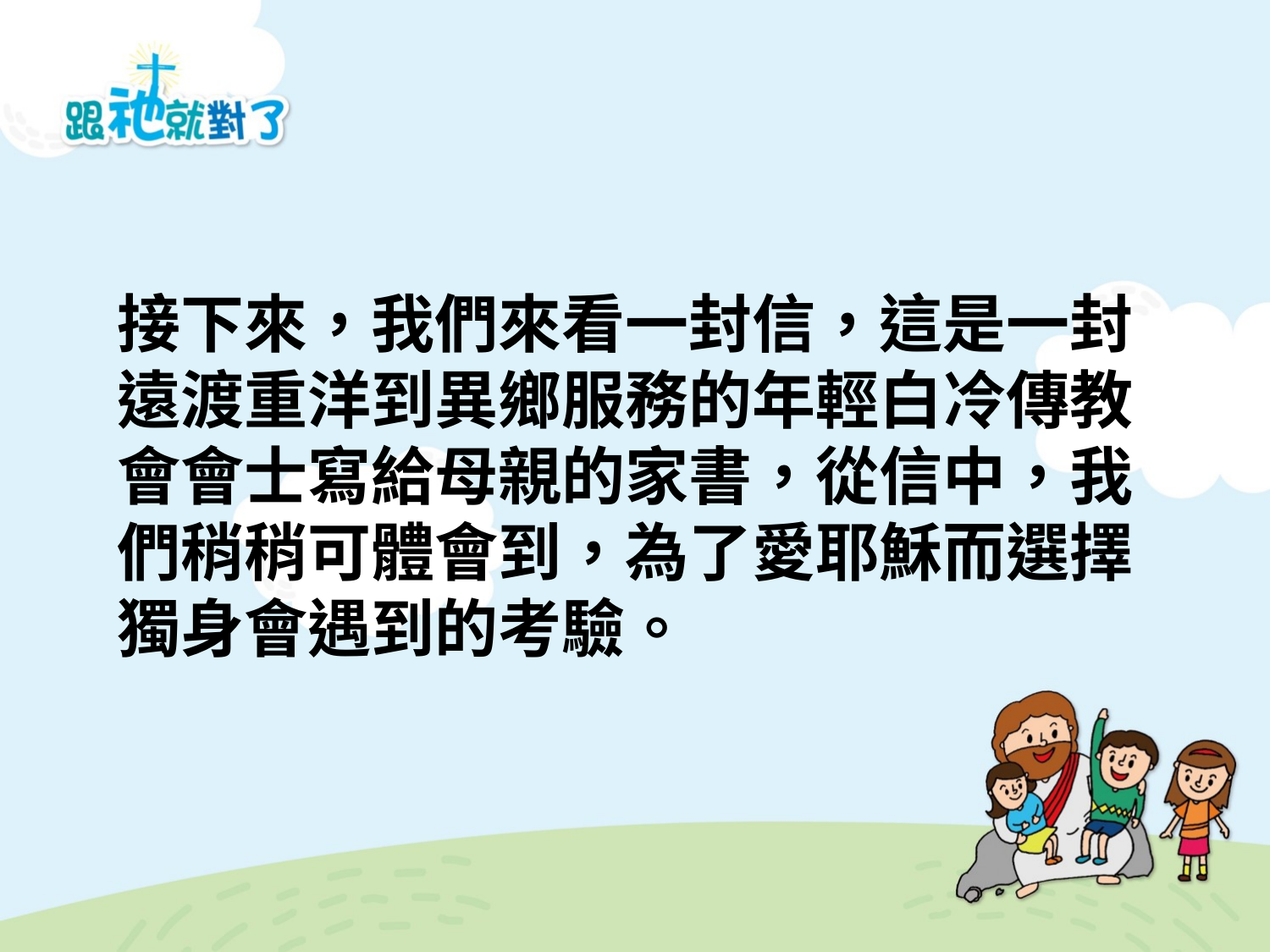

接下來，我們來看一封信，這是一封遠渡重洋到異鄉服務的年輕白冷傳教會會士寫給母親的家書，從信中，我們稍稍可體會到，為了愛耶穌而選擇獨身會遇到的考驗。